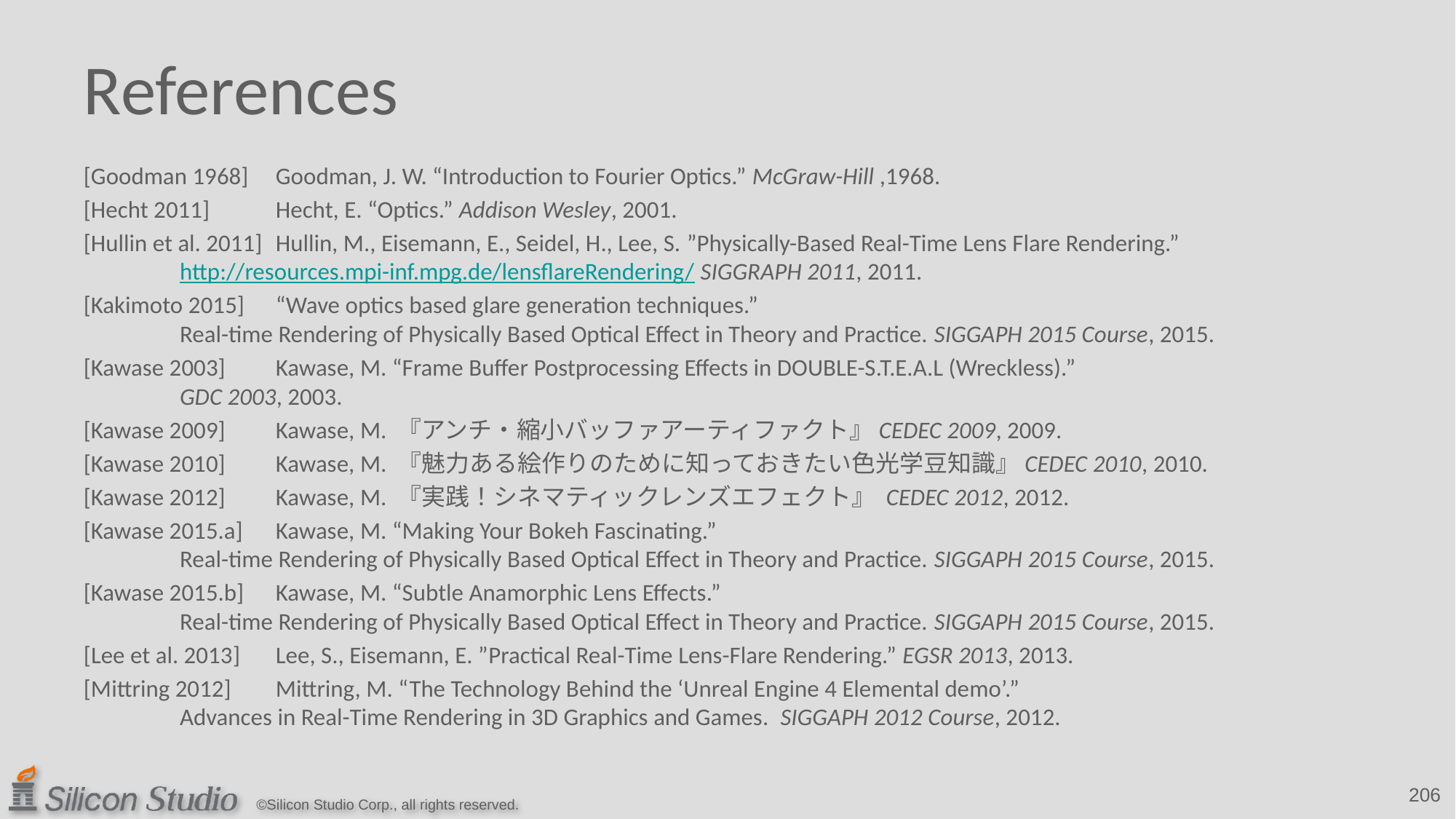

# References
[Goodman 1968]	Goodman, J. W. “Introduction to Fourier Optics.” McGraw-Hill ,1968.
[Hecht 2011]	Hecht, E. “Optics.” Addison Wesley, 2001.
[Hullin et al. 2011]	Hullin, M., Eisemann, E., Seidel, H., Lee, S. ”Physically-Based Real-Time Lens Flare Rendering.”
		http://resources.mpi-inf.mpg.de/lensflareRendering/ SIGGRAPH 2011, 2011.
[Kakimoto 2015]	“Wave optics based glare generation techniques.”
		Real-time Rendering of Physically Based Optical Effect in Theory and Practice. SIGGAPH 2015 Course, 2015.
[Kawase 2003] 	Kawase, M. “Frame Buffer Postprocessing Effects in DOUBLE-S.T.E.A.L (Wreckless).”
		GDC 2003, 2003.
[Kawase 2009]	Kawase, M. 『アンチ・縮小バッファアーティファクト』CEDEC 2009, 2009.
[Kawase 2010]	Kawase, M. 『魅力ある絵作りのために知っておきたい色光学豆知識』CEDEC 2010, 2010.
[Kawase 2012]	Kawase, M. 『実践！シネマティックレンズエフェクト』 CEDEC 2012, 2012.
[Kawase 2015.a]	Kawase, M. “Making Your Bokeh Fascinating.”
		Real-time Rendering of Physically Based Optical Effect in Theory and Practice. SIGGAPH 2015 Course, 2015.
[Kawase 2015.b]	Kawase, M. “Subtle Anamorphic Lens Effects.”
		Real-time Rendering of Physically Based Optical Effect in Theory and Practice. SIGGAPH 2015 Course, 2015.
[Lee et al. 2013]	Lee, S., Eisemann, E. ”Practical Real-Time Lens-Flare Rendering.” EGSR 2013, 2013.
[Mittring 2012]	Mittring, M. “The Technology Behind the ‘Unreal Engine 4 Elemental demo’.”
		Advances in Real-Time Rendering in 3D Graphics and Games.  SIGGAPH 2012 Course, 2012.

206